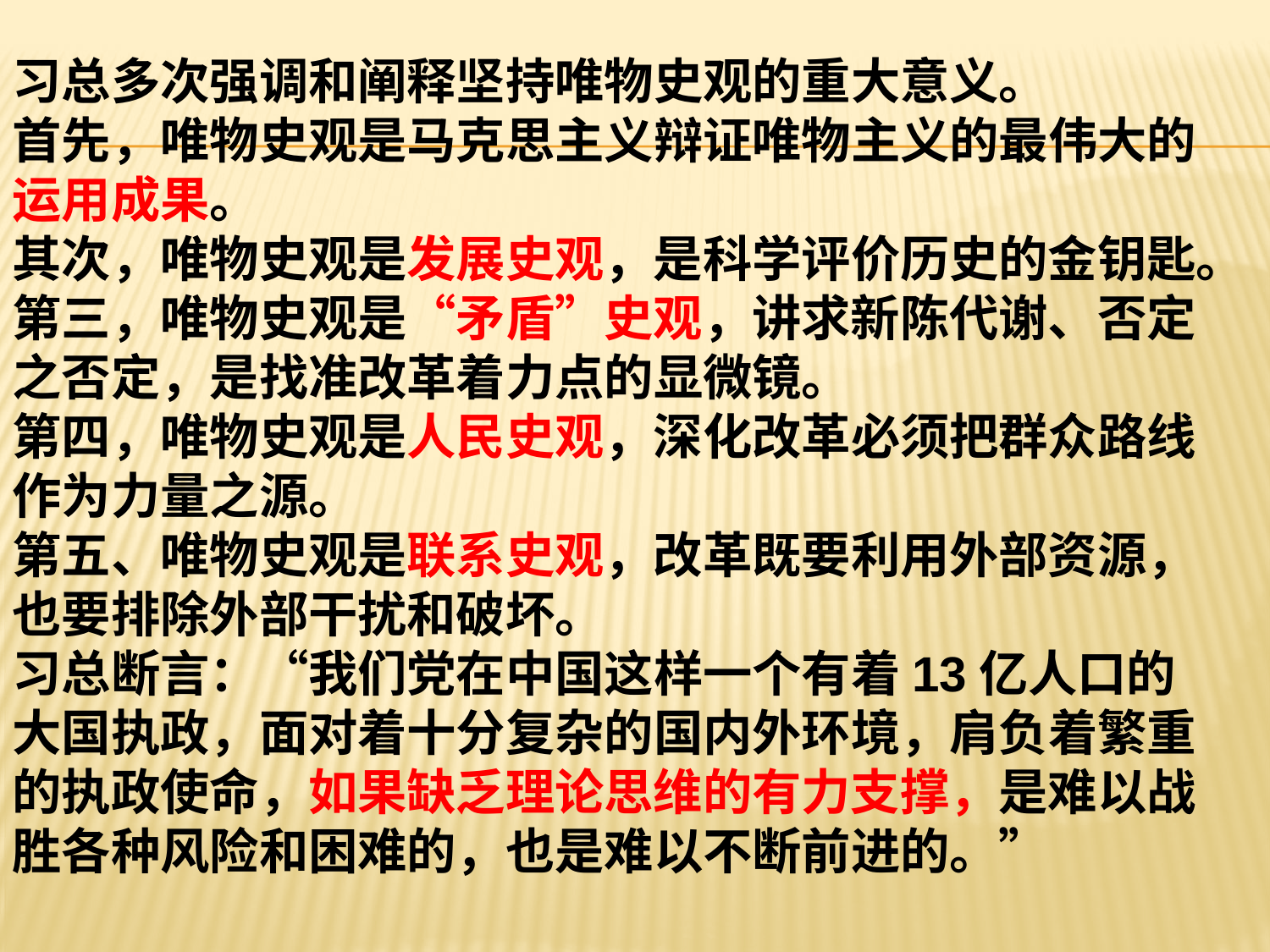

习总多次强调和阐释坚持唯物史观的重大意义。
首先，唯物史观是马克思主义辩证唯物主义的最伟大的运用成果。
其次，唯物史观是发展史观，是科学评价历史的金钥匙。
第三，唯物史观是“矛盾”史观，讲求新陈代谢、否定之否定，是找准改革着力点的显微镜。
第四，唯物史观是人民史观，深化改革必须把群众路线作为力量之源。
第五、唯物史观是联系史观，改革既要利用外部资源，也要排除外部干扰和破坏。
习总断言：“我们党在中国这样一个有着13亿人口的大国执政，面对着十分复杂的国内外环境，肩负着繁重的执政使命，如果缺乏理论思维的有力支撑，是难以战胜各种风险和困难的，也是难以不断前进的。”